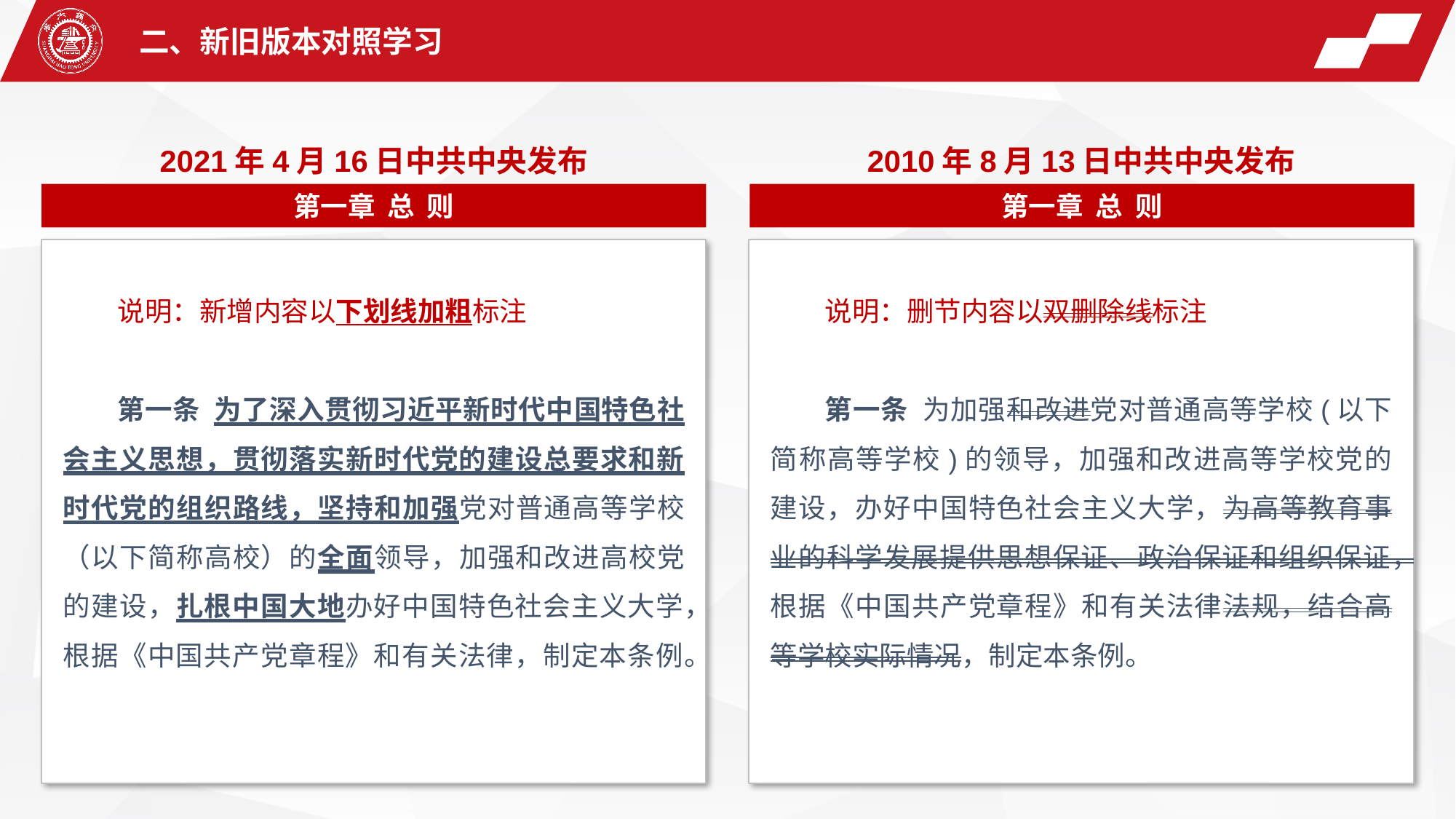

二、新旧版本对照学习
2021年4月16日中共中央发布
2010年8月13日中共中央发布
第一章  总  则
第一章  总  则

说明：新增内容以下划线加粗标注

第一条  为了深入贯彻习近平新时代中国特色社会主义思想，贯彻落实新时代党的建设总要求和新时代党的组织路线，坚持和加强党对普通高等学校（以下简称高校）的全面领导，加强和改进高校党的建设，扎根中国大地办好中国特色社会主义大学，根据《中国共产党章程》和有关法律，制定本条例。

说明：删节内容以双删除线标注

第一条  为加强和改进党对普通高等学校(以下简称高等学校)的领导，加强和改进高等学校党的建设，办好中国特色社会主义大学，为高等教育事业的科学发展提供思想保证、政治保证和组织保证，根据《中国共产党章程》和有关法律法规，结合高等学校实际情况，制定本条例。